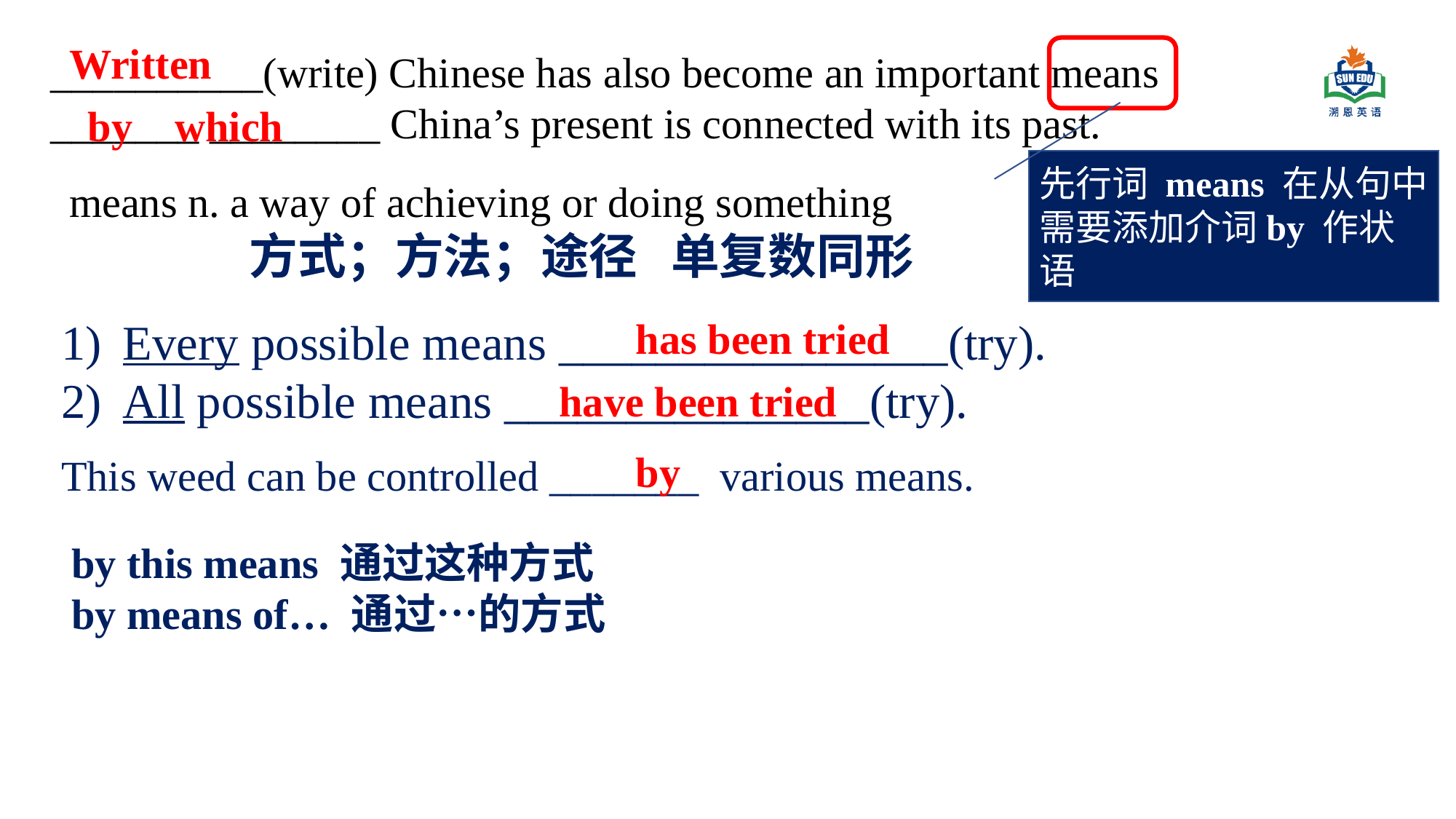

Written

__________(write) Chinese has also become an important means
_______ ________ China’s present is connected with its past.
by    which
先行词 means 在从句中需要添加介词by 作状语
means n. a way of achieving or doing something
                  方式；方法；途径   单复数同形
Every possible means ________________(try).
All possible means _______________(try).
has been tried
have been tried
by
This weed can be controlled _______  various means.
by this means 通过这种方式
by means of… 通过…的方式